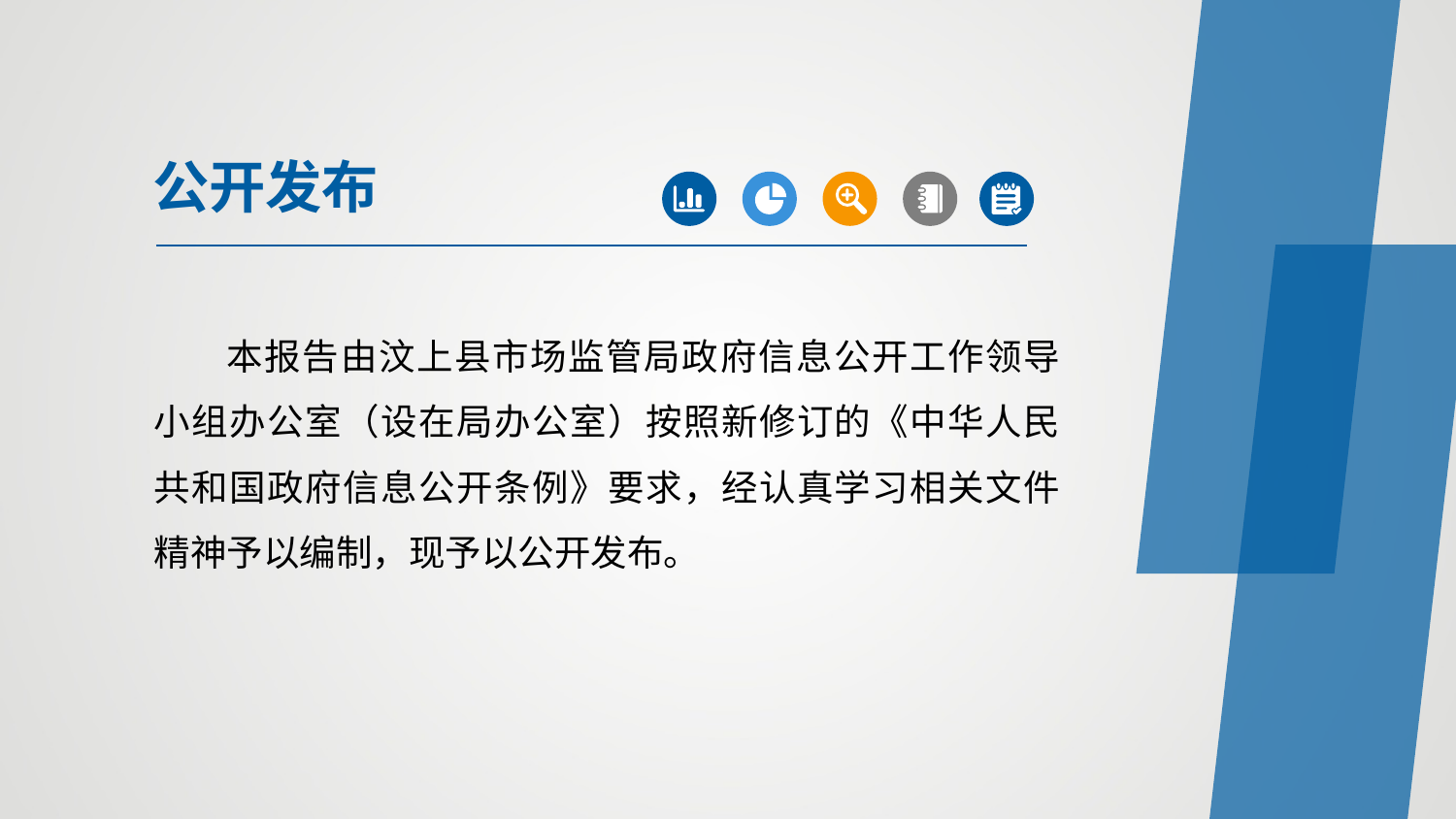

公开发布

本报告由汶上县市场监管局政府信息公开工作领导小组办公室（设在局办公室）按照新修订的《中华人民共和国政府信息公开条例》要求，经认真学习相关文件精神予以编制，现予以公开发布。